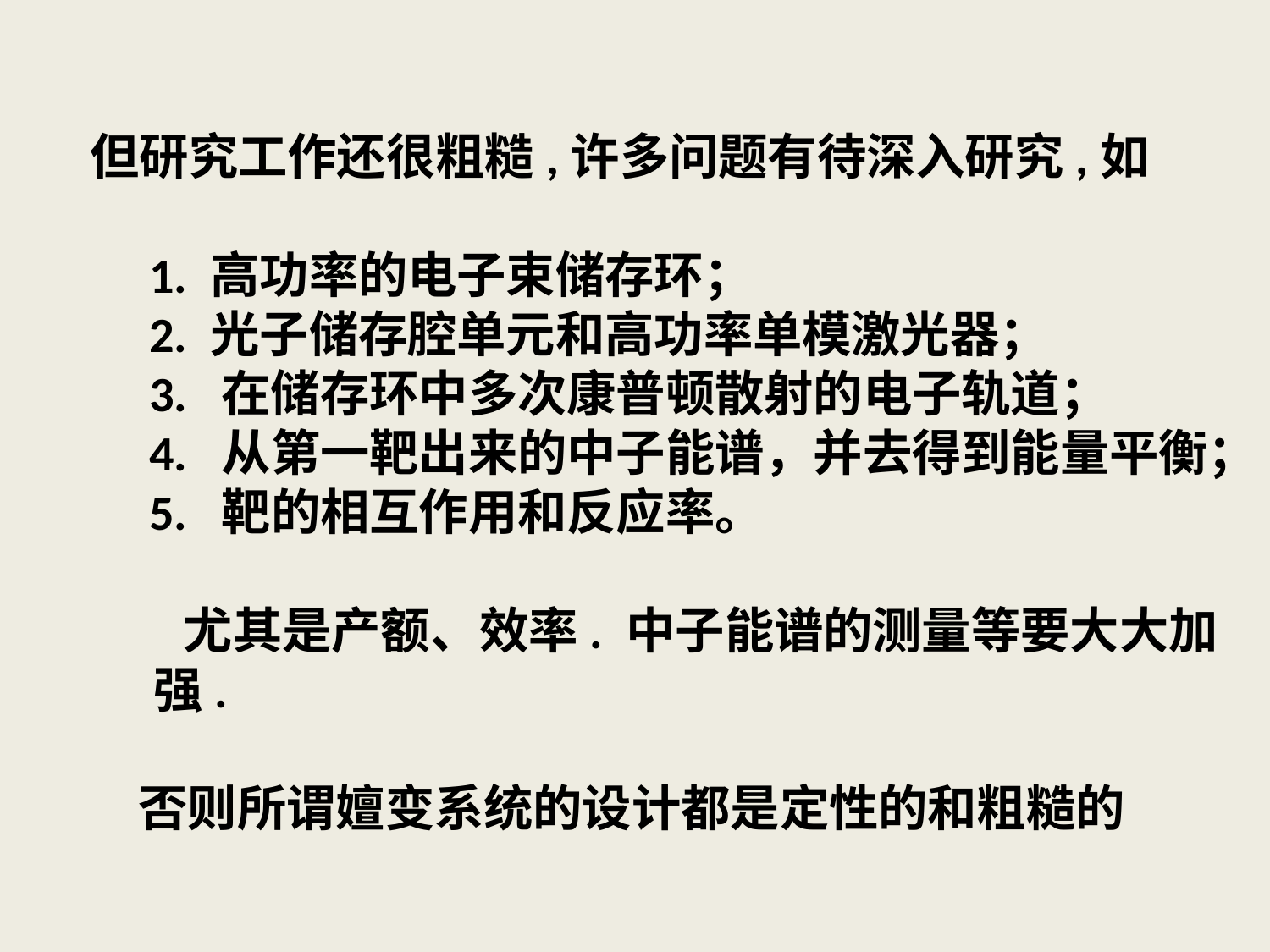

但研究工作还很粗糙,许多问题有待深入研究,如

      1. 高功率的电子束储存环；
      2. 光子储存腔单元和高功率单模激光器；
      3.  在储存环中多次康普顿散射的电子轨道；
      4.  从第一靶出来的中子能谱，并去得到能量平衡；
      5.  靶的相互作用和反应率。

        尤其是产额、效率. 中子能谱的测量等要大大加强.

    否则所谓嬗变系统的设计都是定性的和粗糙的